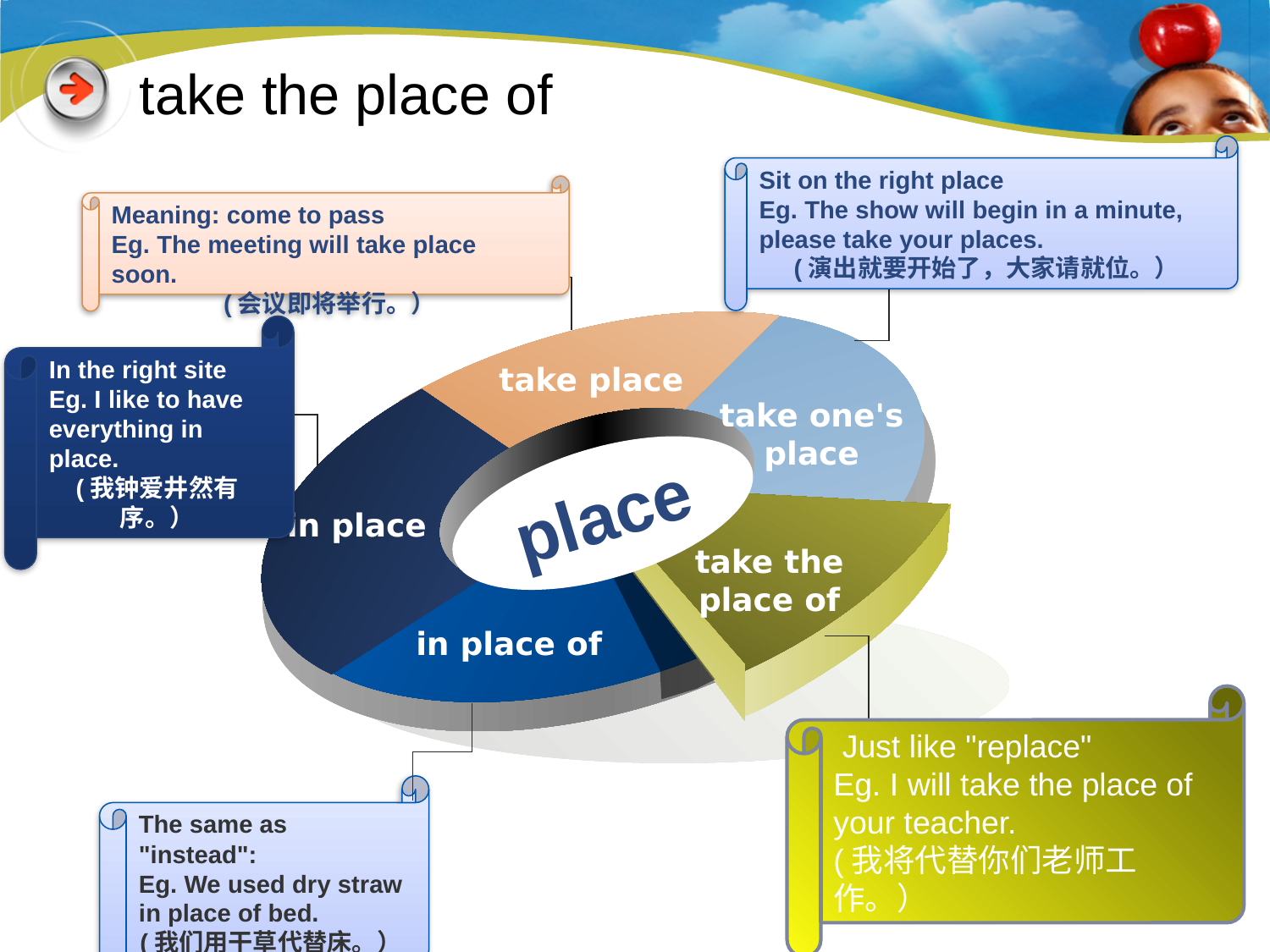

# take the place of
Sit on the right place
Eg. The show will begin in a minute,
please take your places.
(演出就要开始了，大家请就位。）
Meaning: come to pass
Eg. The meeting will take place soon.
(会议即将举行。）
In the right site
Eg. I like to have everything in place.
(我钟爱井然有序。）

take place
take one's
place

place
in place

take the
place of

in place of
 Just like "replace"
Eg. I will take the place of your teacher.
(我将代替你们老师工作。）
The same as "instead":
Eg. We used dry straw in place of bed.
(我们用干草代替床。）